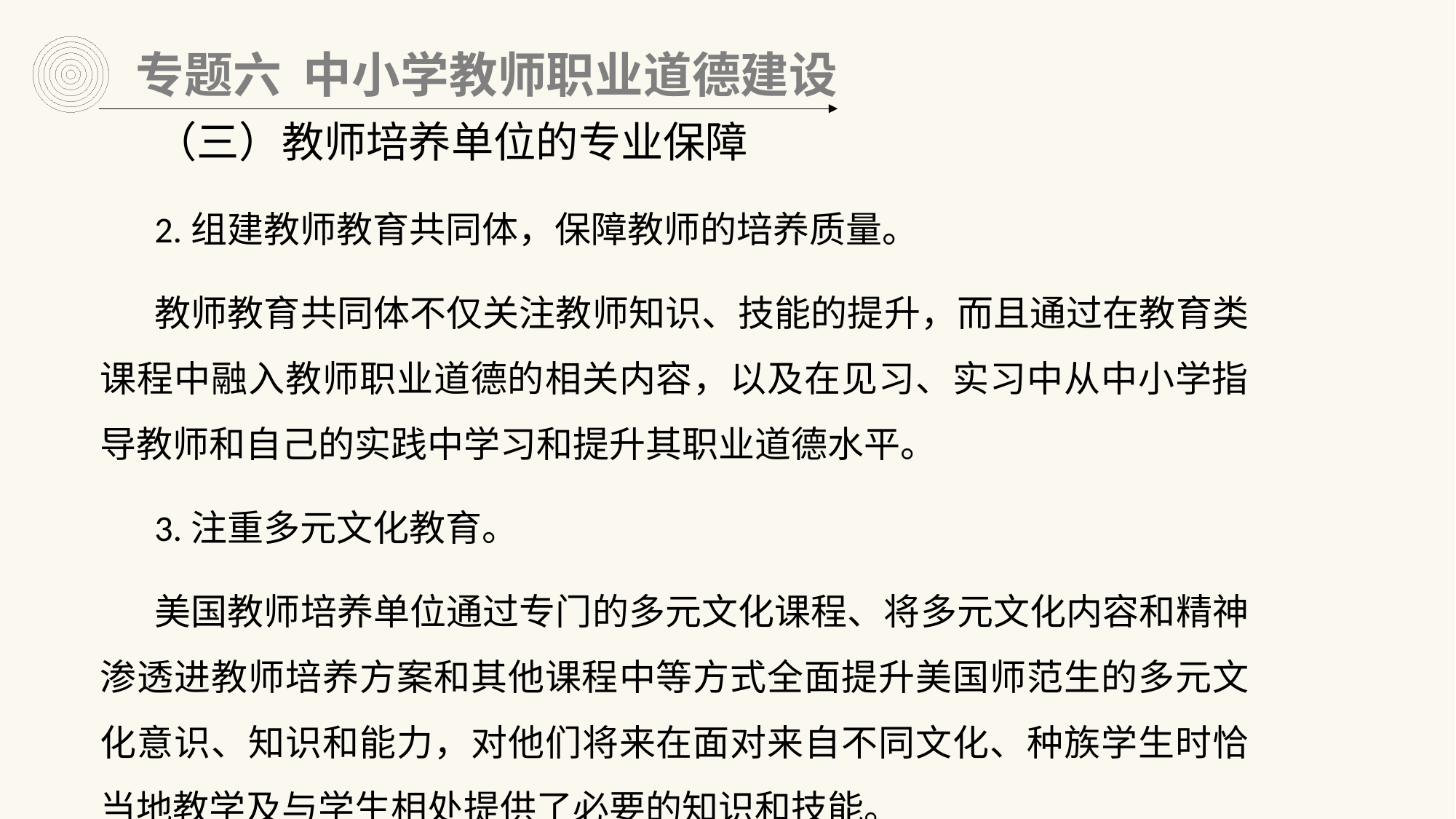

专题六  中小学教师职业道德建设
（三）教师培养单位的专业保障
2.组建教师教育共同体，保障教师的培养质量。
教师教育共同体不仅关注教师知识、技能的提升，而且通过在教育类课程中融入教师职业道德的相关内容，以及在见习、实习中从中小学指导教师和自己的实践中学习和提升其职业道德水平。
3.注重多元文化教育。
美国教师培养单位通过专门的多元文化课程、将多元文化内容和精神渗透进教师培养方案和其他课程中等方式全面提升美国师范生的多元文化意识、知识和能力，对他们将来在面对来自不同文化、种族学生时恰当地教学及与学生相处提供了必要的知识和技能。